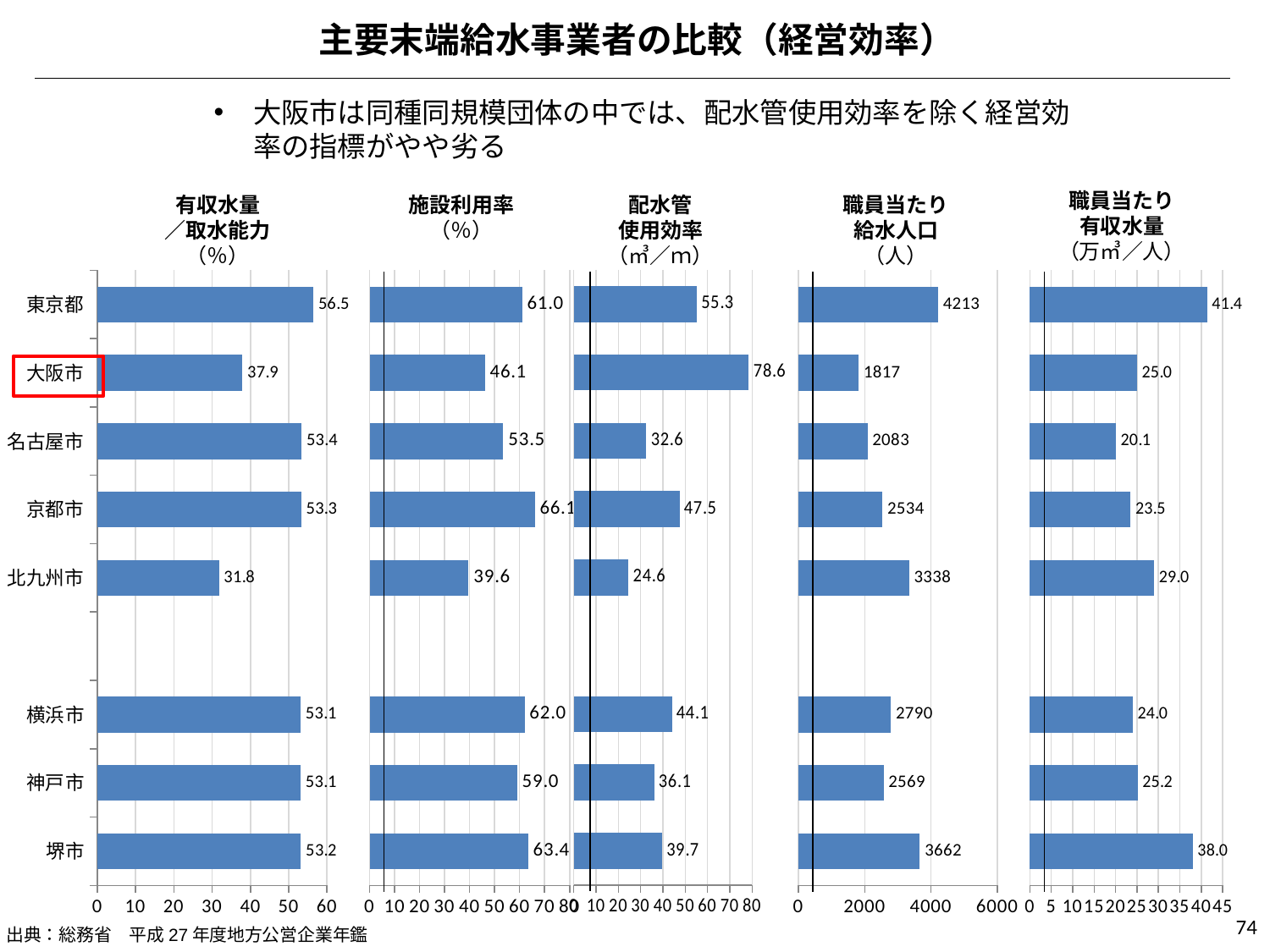

主要末端給水事業者の比較（経営効率）
大阪市は同種同規模団体の中では、配水管使用効率を除く経営効率の指標がやや劣る
職員当たり
有収水量
（万㎥／人）
有収水量
／取水能力
（％）
施設利用率
（％）
配水管
使用効率
（㎥／ｍ）
職員当たり
給水人口
（人）

### Chart

| Category | 自己水率 |
|---|---|
| 堺市 | 39.7 |
| 神戸市 | 36.1 |
| 横浜市 | 44.1 |
|  | None |
| 北九州市 | 24.6 |
| 京都市 | 47.5 |
| 名古屋市 | 32.6 |
| 大阪市 | 78.6 |
| 東京都 | 55.3 |

### Chart

| Category | 給水人口 |
|---|---|
| 堺市 | 53.2 |
| 神戸市 | 53.1 |
| 横浜市 | 53.1 |
|  | None |
| 北九州市 | 31.8 |
| 京都市 | 53.3 |
| 名古屋市 | 53.4 |
| 大阪市 | 37.9 |
| 東京都 | 56.5 |

### Chart

| Category | 自己水率 |
|---|---|
| 堺市 | 63.4 |
| 神戸市 | 59.0 |
| 横浜市 | 62.0 |
|  | None |
| 北九州市 | 39.6 |
| 京都市 | 66.1 |
| 名古屋市 | 53.5 |
| 大阪市 | 46.1 |
| 東京都 | 61.0 |

### Chart

| Category | 管延長 |
|---|---|
| 堺市 | 3662.0 |
| 神戸市 | 2569.0 |
| 横浜市 | 2790.0 |
|  | None |
| 北九州市 | 3338.0 |
| 京都市 | 2534.0 |
| 名古屋市 | 2083.0 |
| 大阪市 | 1817.0 |
| 東京都 | 4213.0 |

### Chart

| Category | 職員当たり年間有収水量
（万㎥／人） |
|---|---|
| 堺市 | 38.006485714285716 |
| 神戸市 | 25.15231565217391 |
| 横浜市 | 24.032235123183828 |
|  | None |
| 北九州市 | 29.014808670520228 |
| 京都市 | 23.5238560455192 |
| 名古屋市 | 20.0574736196319 |
| 大阪市 | 25.020564016172507 |
| 東京都 | 41.38871176968671 |
74
出典：総務省　平成27年度地方公営企業年鑑